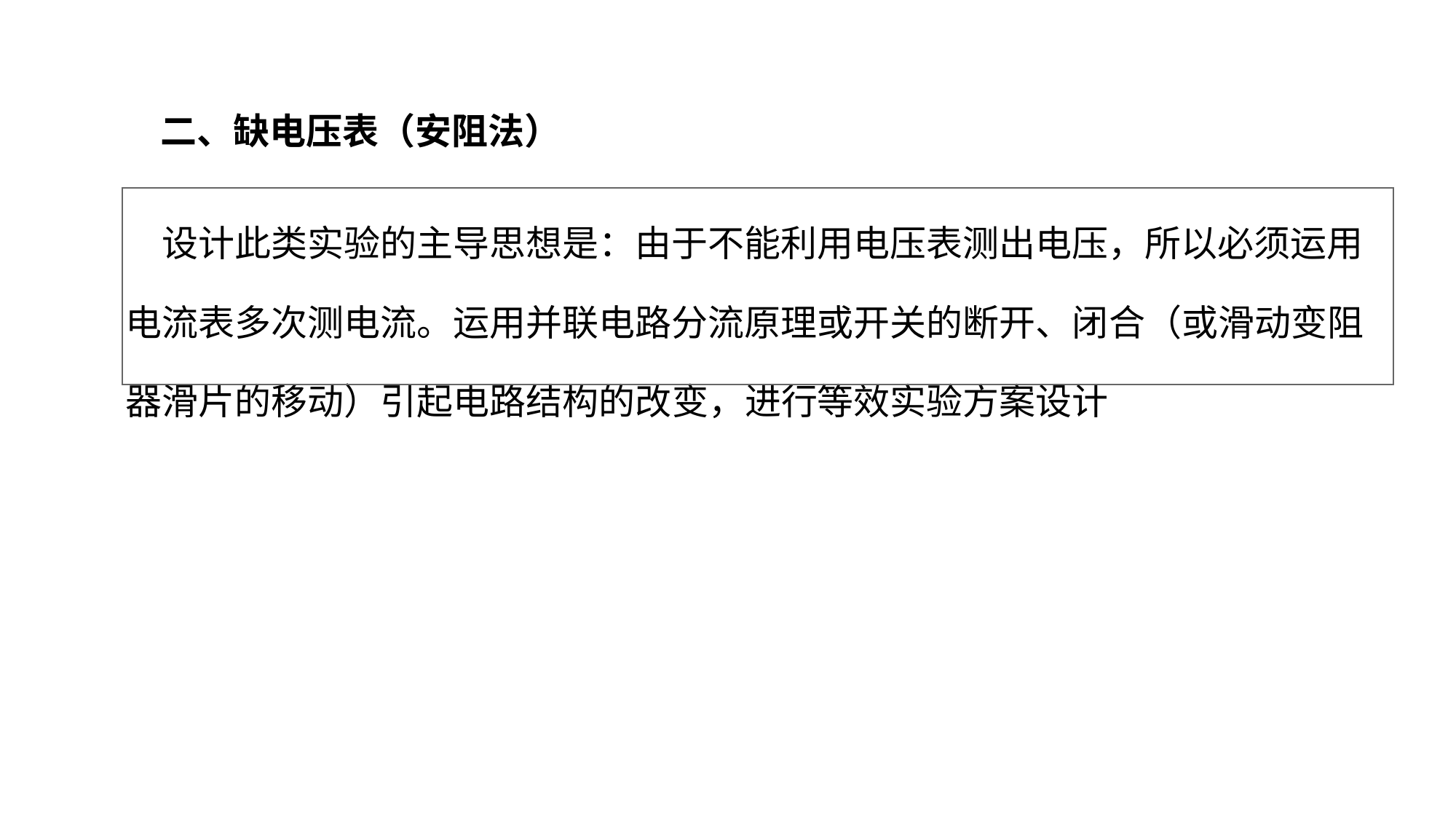

二、缺电压表（安阻法）
| 设计此类实验的主导思想是：由于不能利用电压表测出电压，所以必须运用电流表多次测电流。运用并联电路分流原理或开关的断开、闭合（或滑动变阻器滑片的移动）引起电路结构的改变，进行等效实验方案设计 |
| --- |
特殊方法测电阻